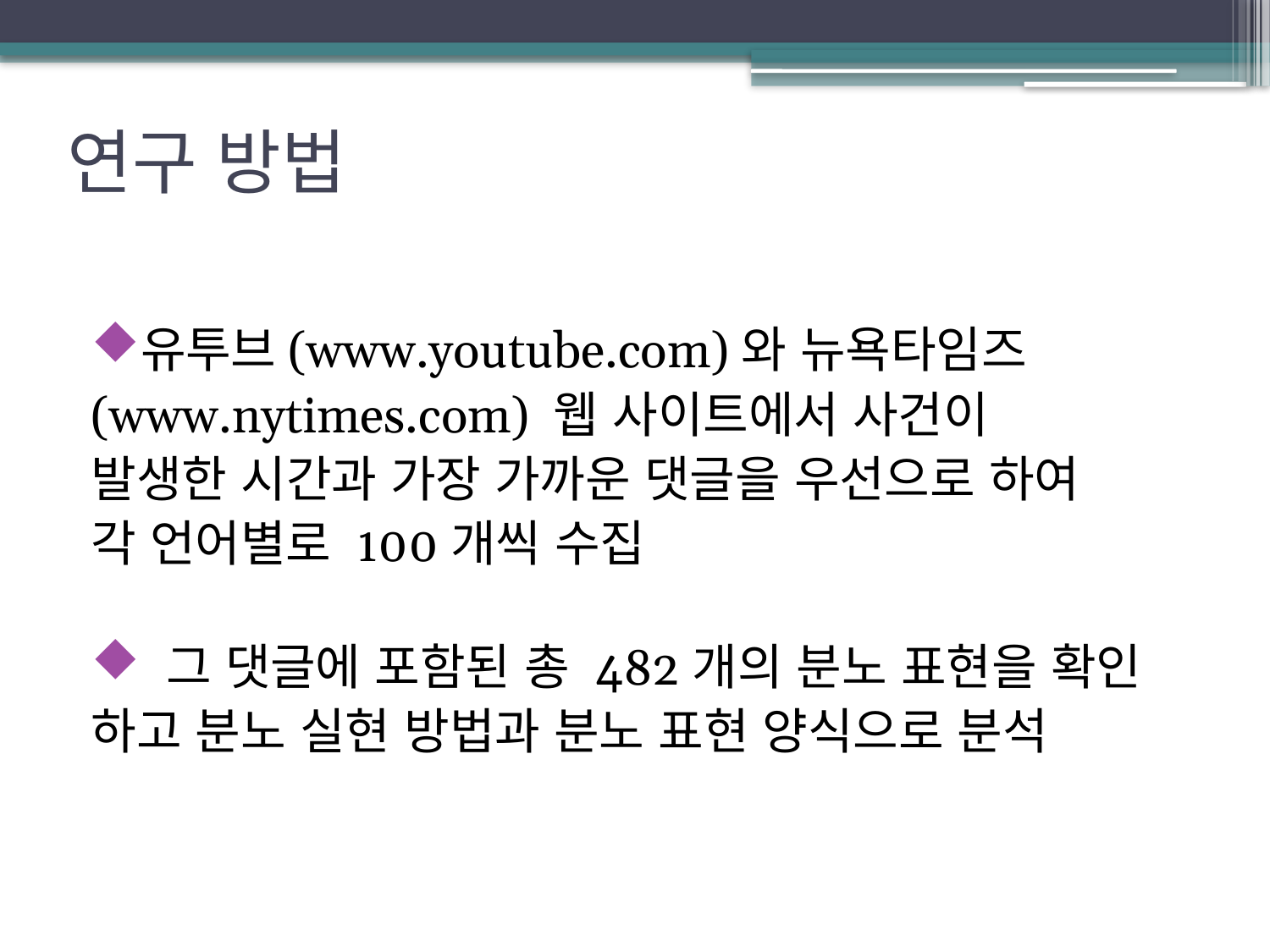

# 연구 방법
유투브(www.youtube.com)와 뉴욕타임즈
(www.nytimes.com) 웹 사이트에서 사건이
발생한 시간과 가장 가까운 댓글을 우선으로 하여
각 언어별로 100개씩 수집
 그 댓글에 포함된 총 482개의 분노 표현을 확인
하고 분노 실현 방법과 분노 표현 양식으로 분석